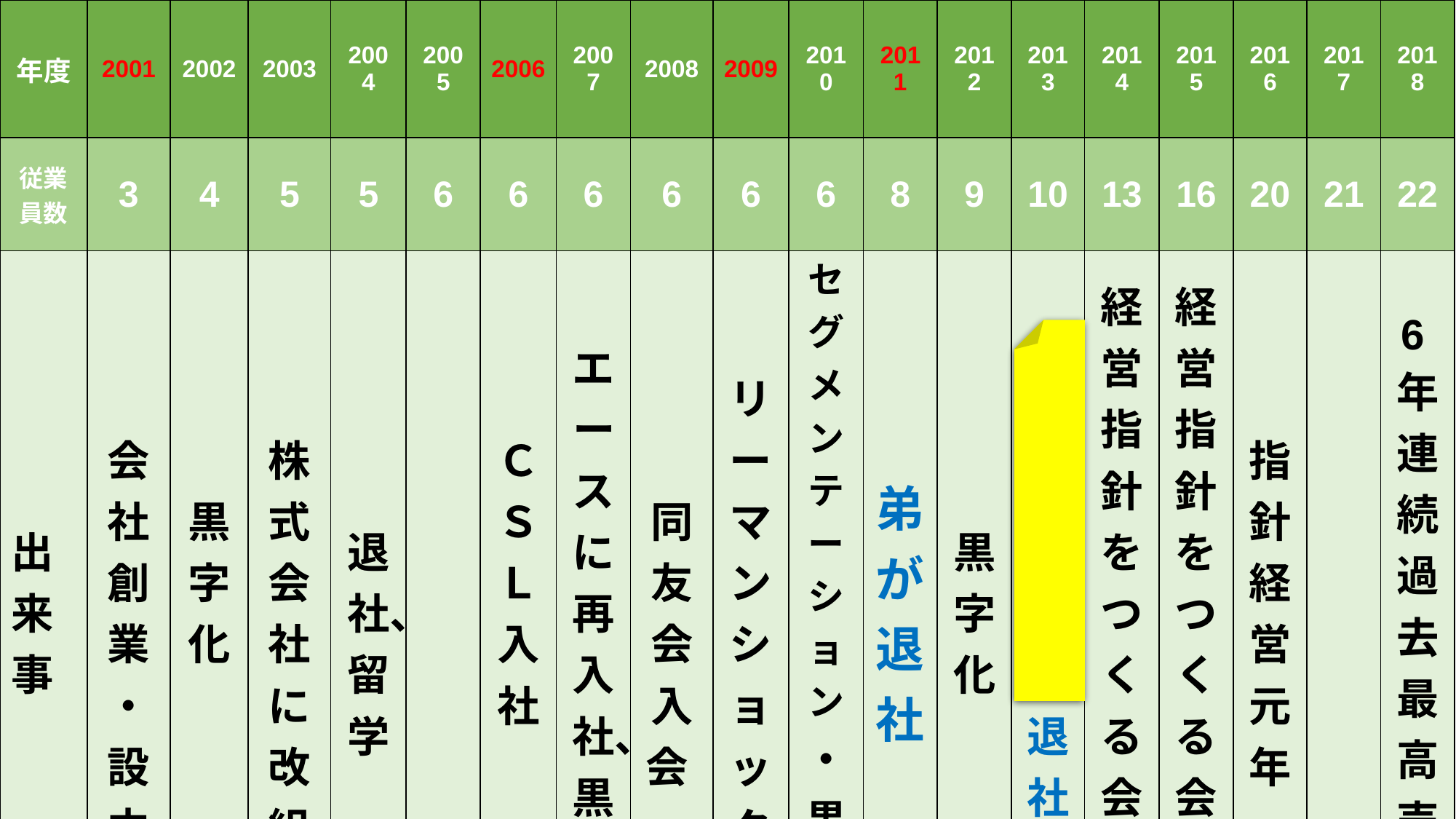

| 年度 | 2001 | 2002 | 2003 | 2004 | 2005 | 2006 | 2007 | 2008 | 2009 | 2010 | 2011 | 2012 | 2013 | 2014 | 2015 | 2016 | 2017 | 2018 |
| --- | --- | --- | --- | --- | --- | --- | --- | --- | --- | --- | --- | --- | --- | --- | --- | --- | --- | --- |
| 従業 員数 | 3 | 4 | 5 | 5 | 6 | 6 | 6 | 6 | 6 | 6 | 8 | 9 | 10 | 13 | 16 | 20 | 21 | 22 |
| 出 来 事 | 会社創業・設立 | 黒字化 | 株式会社に改組 | 退社、留学 |  | ＣＳＬ入社 | エースに再入社、黒字化 | 同友会入会 | リーマンショック | セグメンテーション・黒字化 | 弟が退社 | 黒字化 | ある女性の退社 | 経営指針をつくる会受講 | 経営指針をつくる会修了 | 指針経営元年 |  | 6年連続過去最高売上 |
#